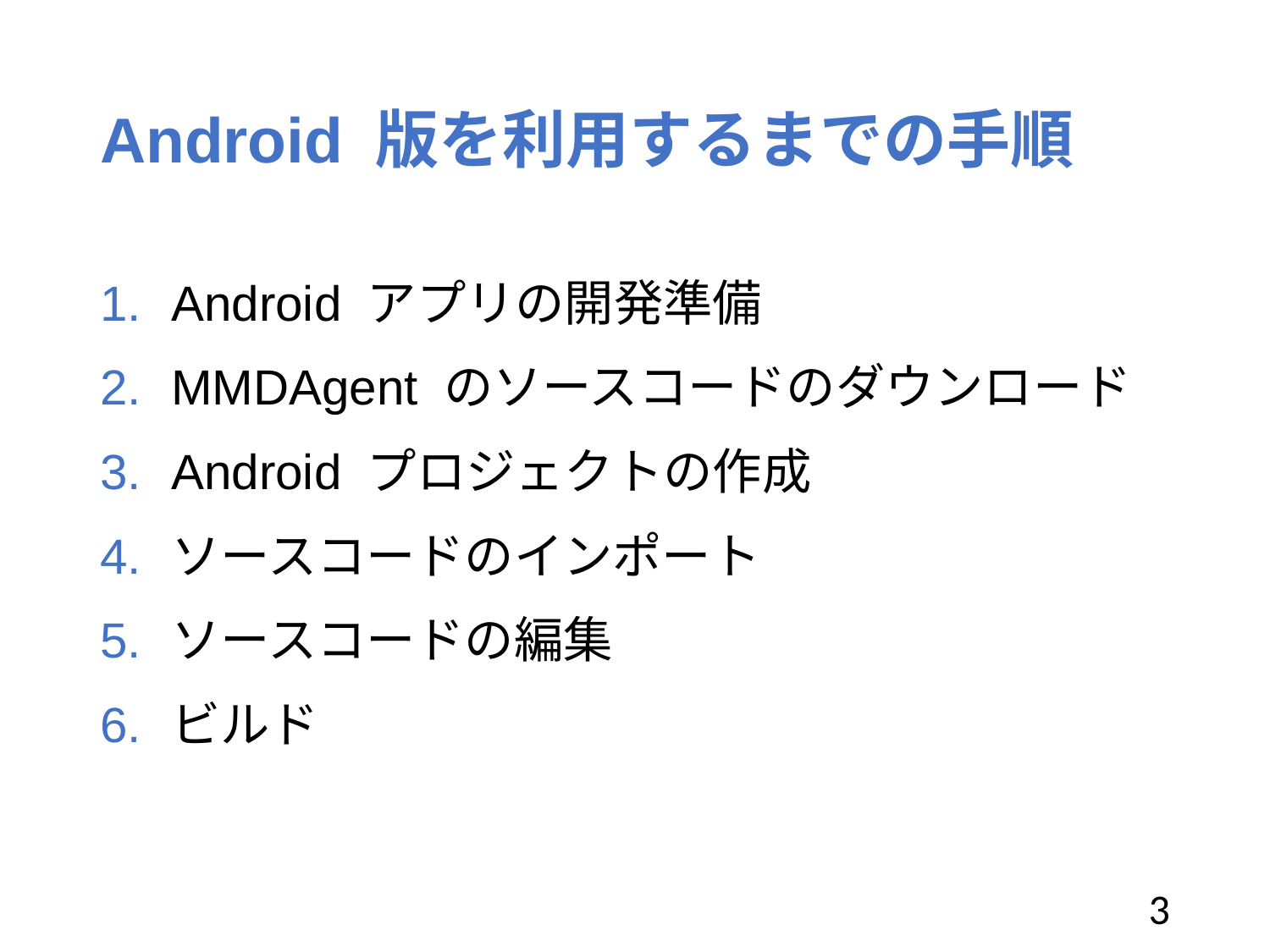

# Android 版を利用するまでの手順
Android アプリの開発準備
MMDAgent のソースコードのダウンロード
Android プロジェクトの作成
ソースコードのインポート
ソースコードの編集
ビルド

3